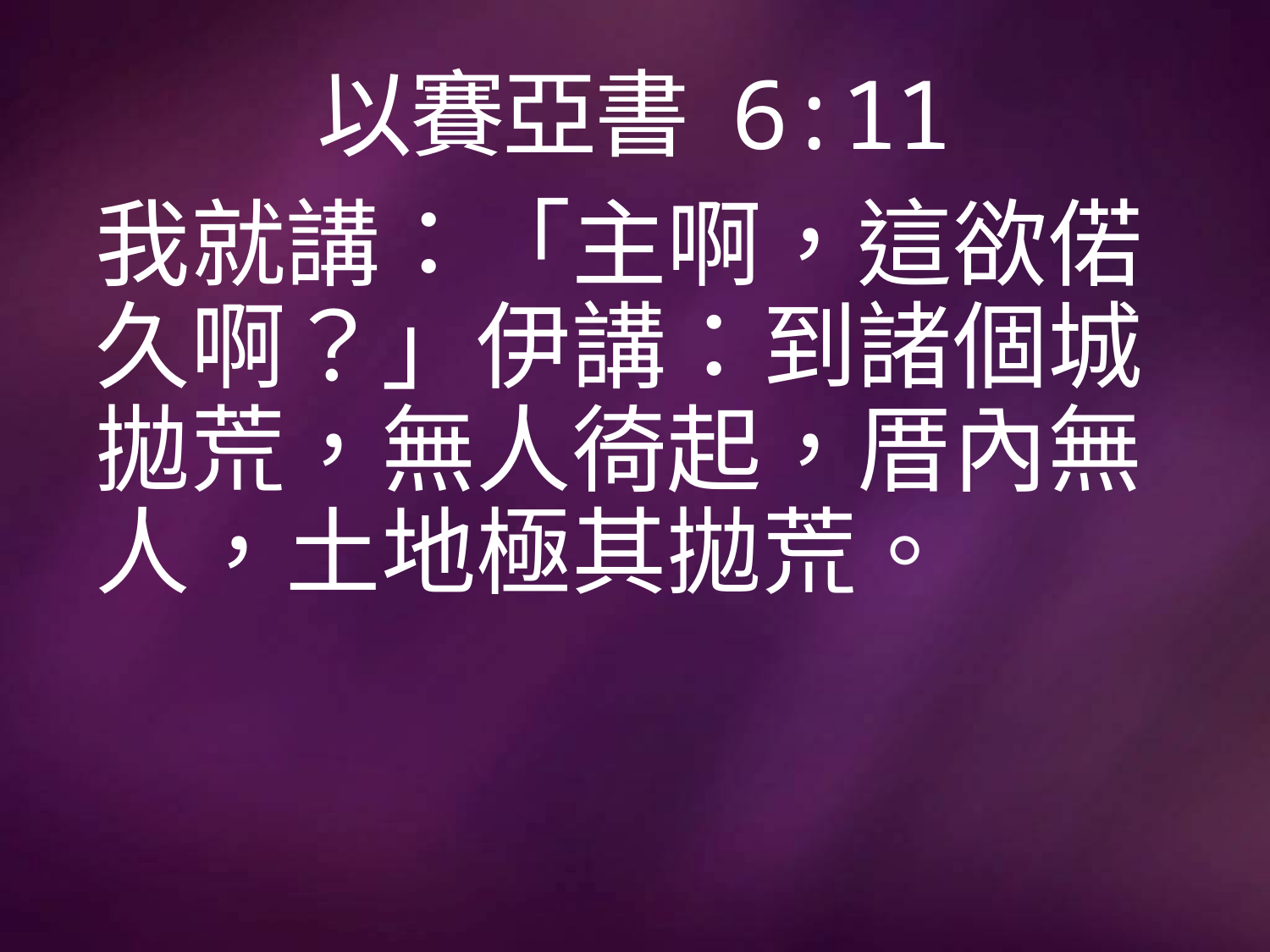

# 以賽亞書 6:11
我就講：「主啊，這欲偌久啊？」伊講：到諸個城拋荒，無人徛起，厝內無人，土地極其拋荒。